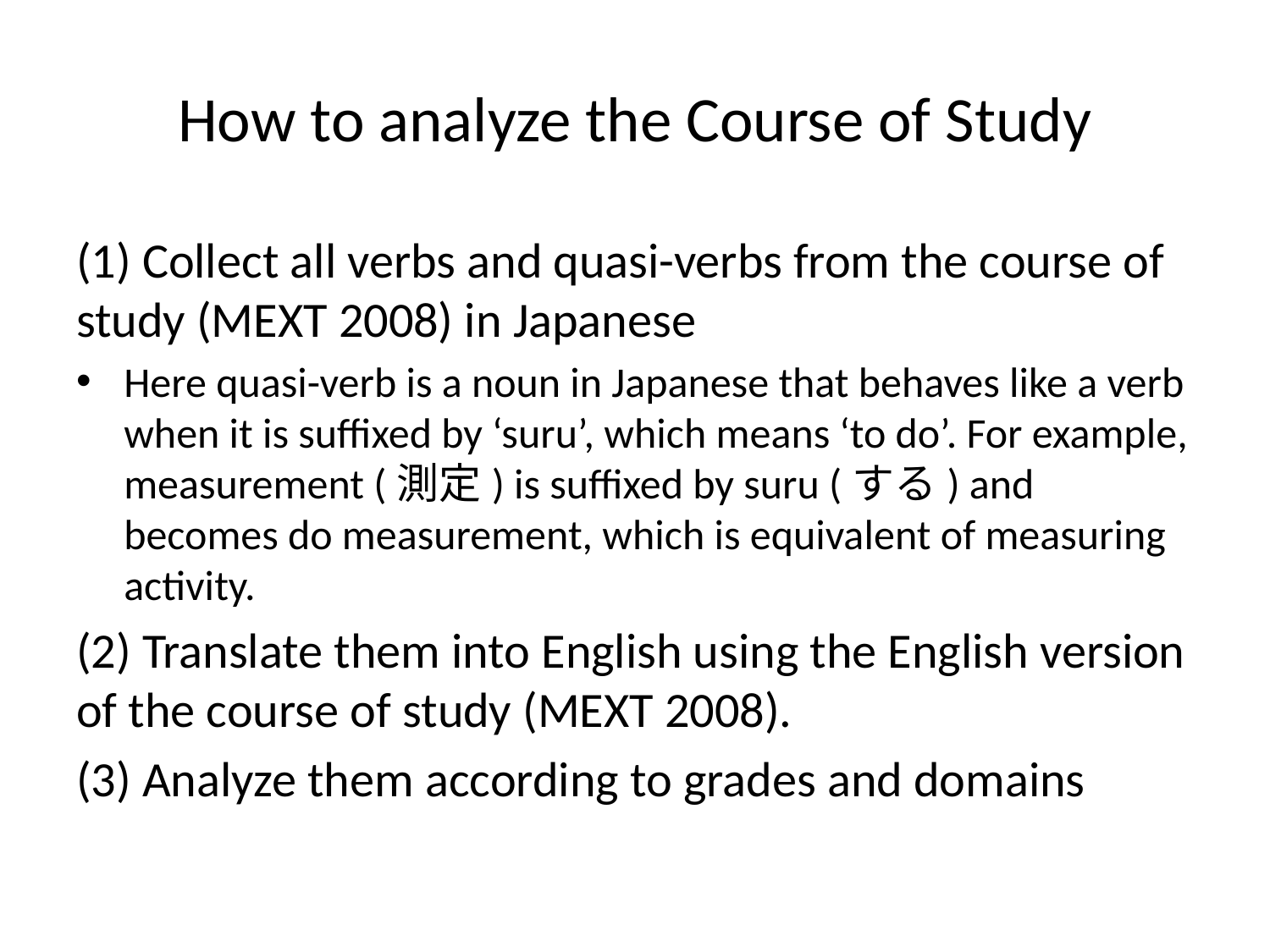

# How to analyze the Course of Study
(1) Collect all verbs and quasi-verbs from the course of study (MEXT 2008) in Japanese
Here quasi-verb is a noun in Japanese that behaves like a verb when it is suffixed by ‘suru’, which means ‘to do’. For example, measurement (測定) is suffixed by suru (する) and becomes do measurement, which is equivalent of measuring activity.
(2) Translate them into English using the English version of the course of study (MEXT 2008).
(3) Analyze them according to grades and domains